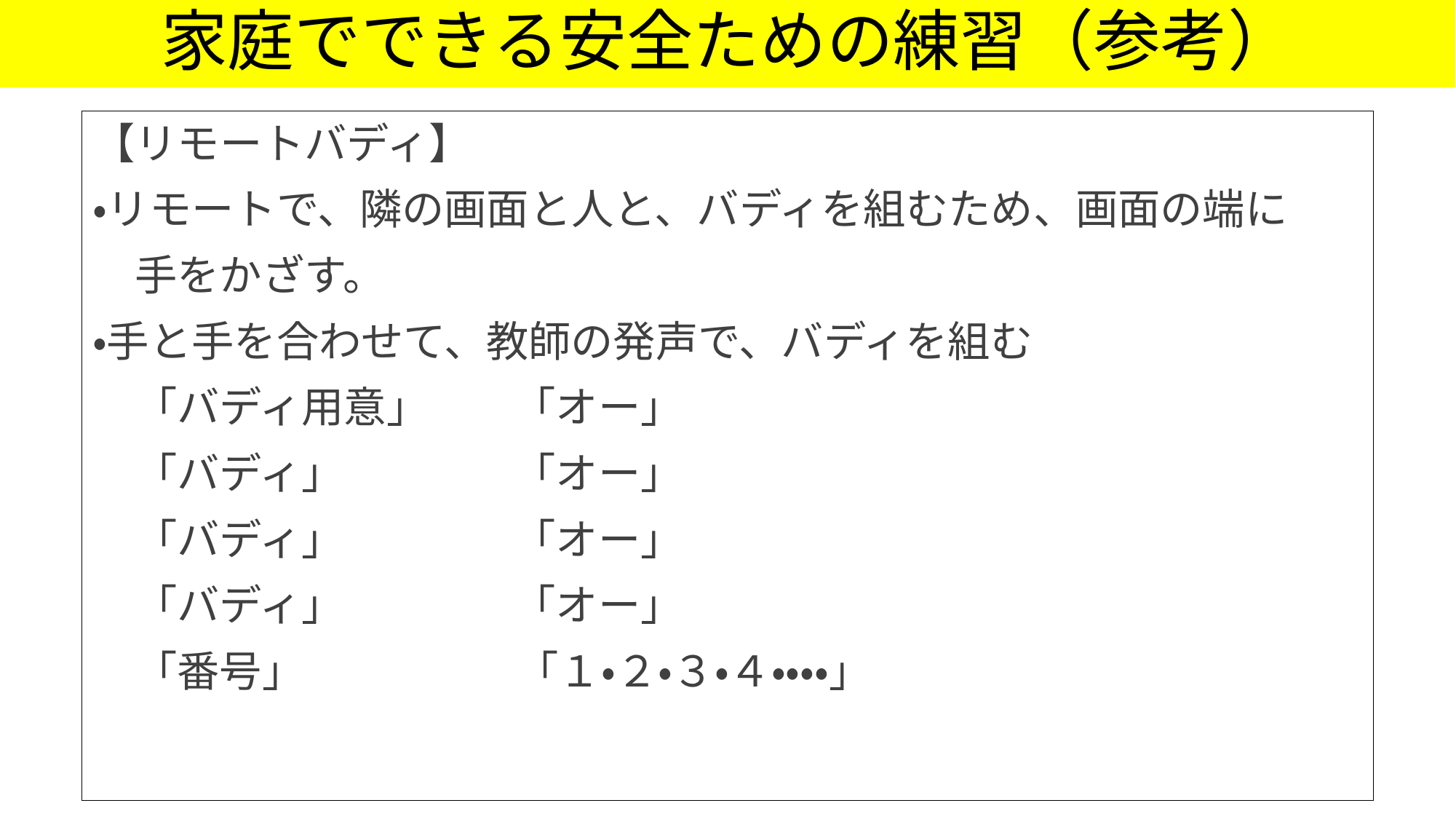

# 家庭でできる安全ための練習（参考）
【リモートバディ】
・リモートで、隣の画面と人と、バディを組むため、画面の端に
　手をかざす。
・手と手を合わせて、教師の発声で、バディを組む
　「バディ用意」　　「オー」
　「バディ」　　　　「オー」
　「バディ」　　　　「オー」
　「バディ」　　　　「オー」
　「番号」　　　　　「１・２・３・４・・・・」